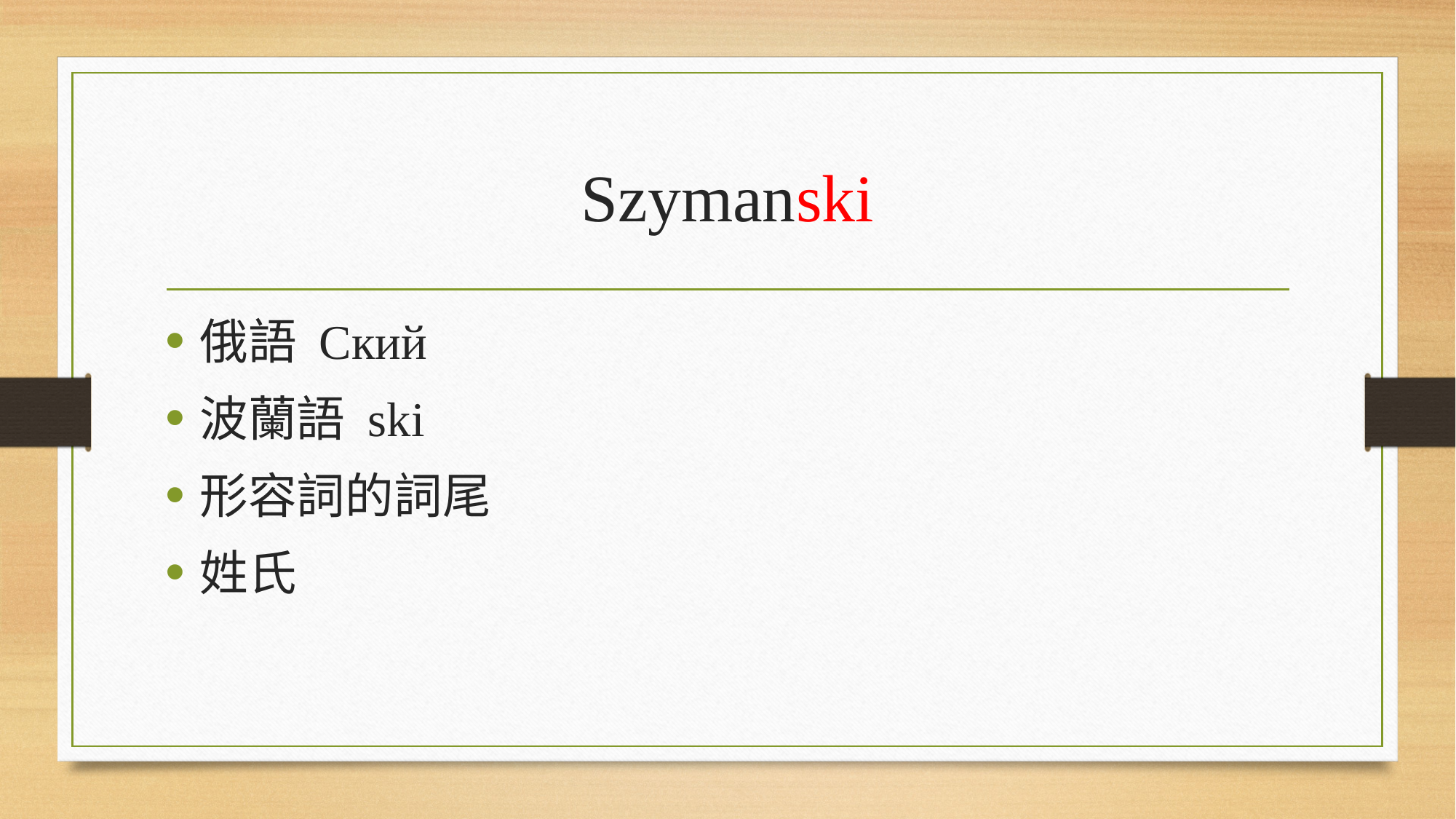

# Szymanski
俄語 Ский
波蘭語 ski
形容詞的詞尾
姓氏